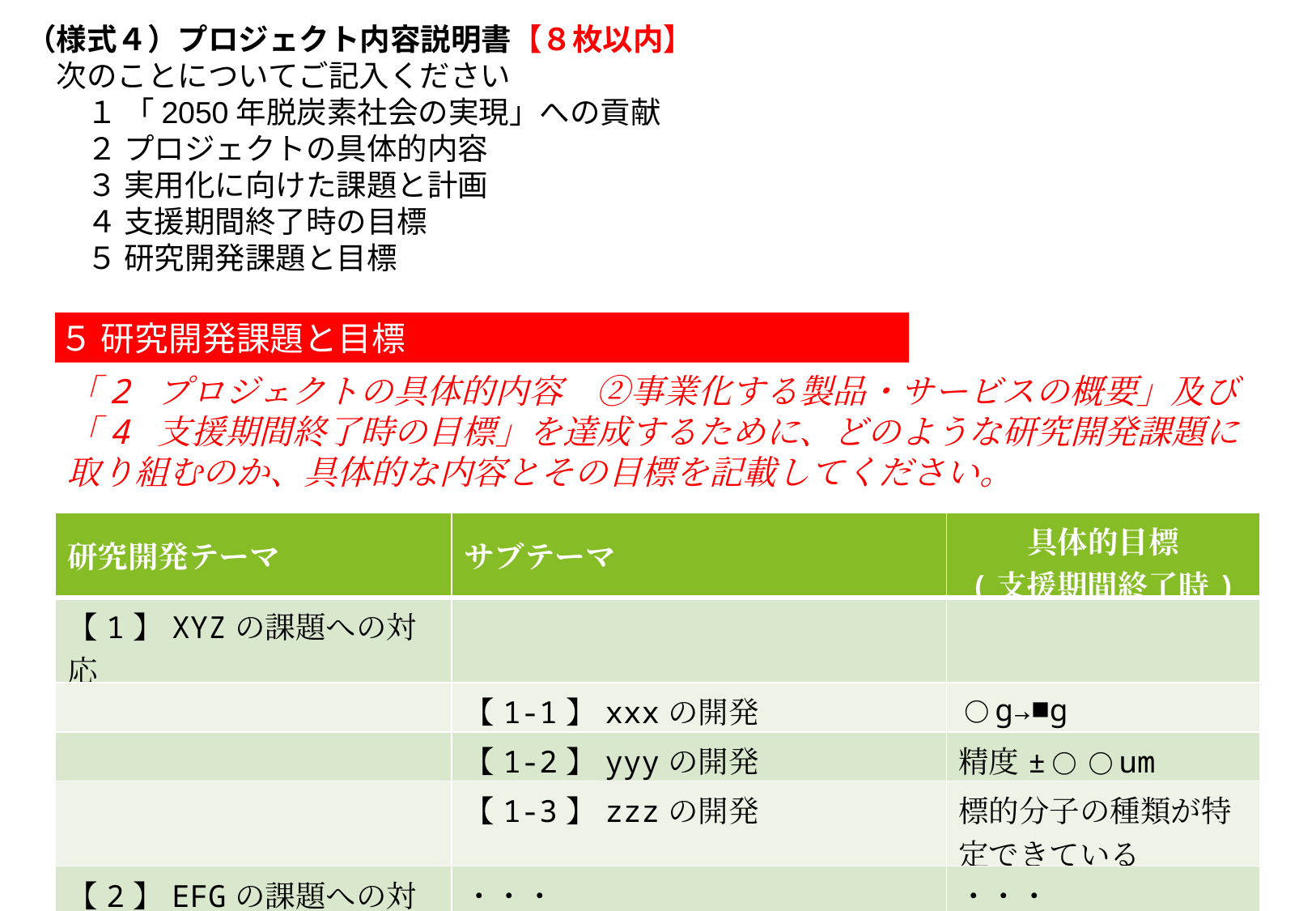

（様式４）プロジェクト内容説明書【８枚以内】
　次のことについてご記入ください
　　１ 「2050年脱炭素社会の実現」への貢献
　　２ プロジェクトの具体的内容
　　３ 実用化に向けた課題と計画
　　４ 支援期間終了時の目標
　　５ 研究開発課題と目標
５ 研究開発課題と目標
「2 プロジェクトの具体的内容　②事業化する製品・サービスの概要」及び「4 支援期間終了時の目標」を達成するために、どのような研究開発課題に取り組むのか、具体的な内容とその目標を記載してください。
| 研究開発テーマ | サブテーマ | 具体的目標 (支援期間終了時) |
| --- | --- | --- |
| 【1】XYZの課題への対応 |  |  |
|  | 【1-1】xxxの開発 | ◯g→■g |
|  | 【1-2】yyyの開発 | 精度±◯◯um |
|  | 【1-3】zzzの開発 | 標的分子の種類が特定できている |
| 【2】EFGの課題への対応 | ・・・ | ・・・ |